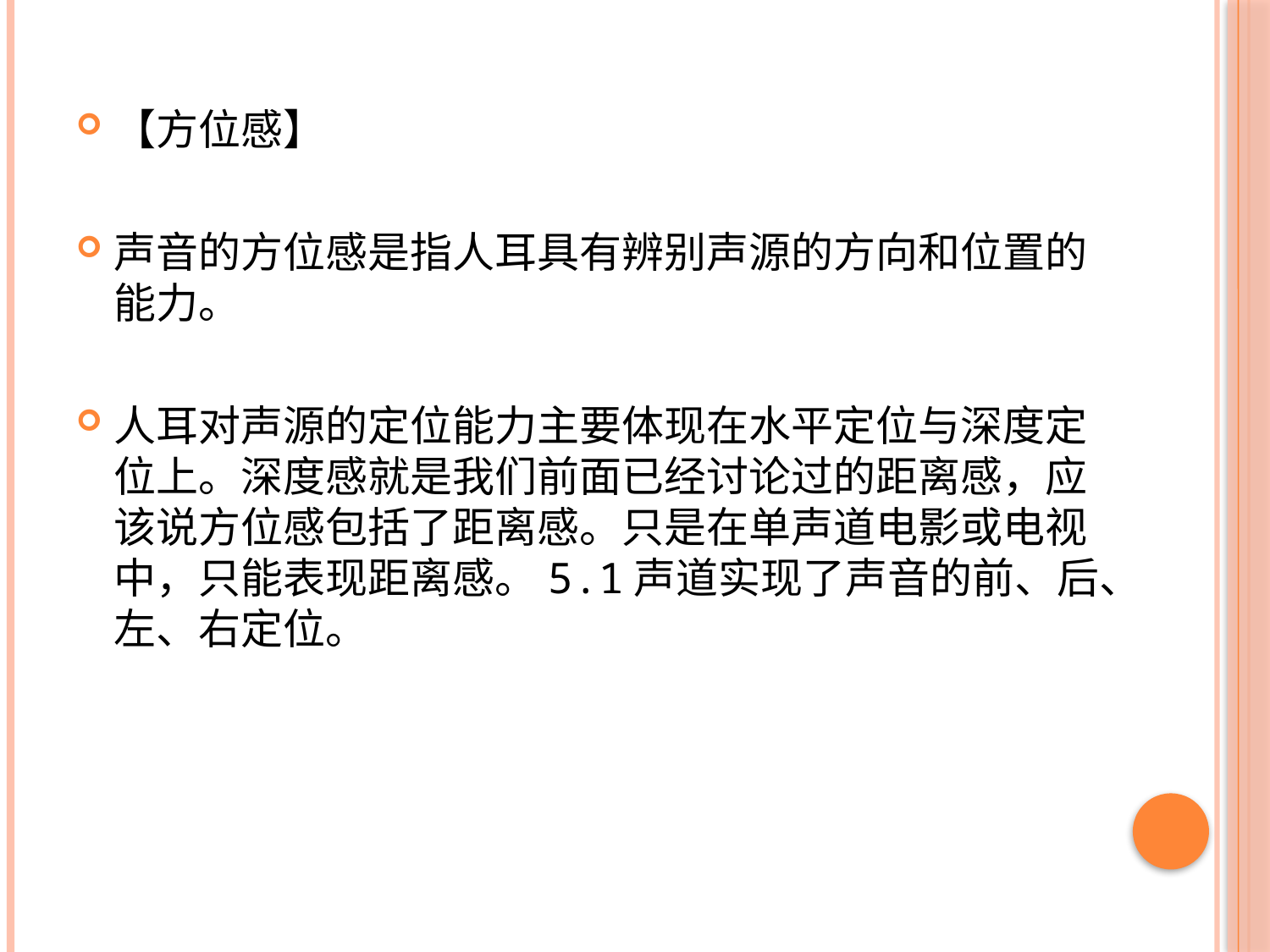

#
【方位感】

声音的方位感是指人耳具有辨别声源的方向和位置的能力。

人耳对声源的定位能力主要体现在水平定位与深度定位上。深度感就是我们前面已经讨论过的距离感，应该说方位感包括了距离感。只是在单声道电影或电视中，只能表现距离感。5.1声道实现了声音的前、后、左、右定位。